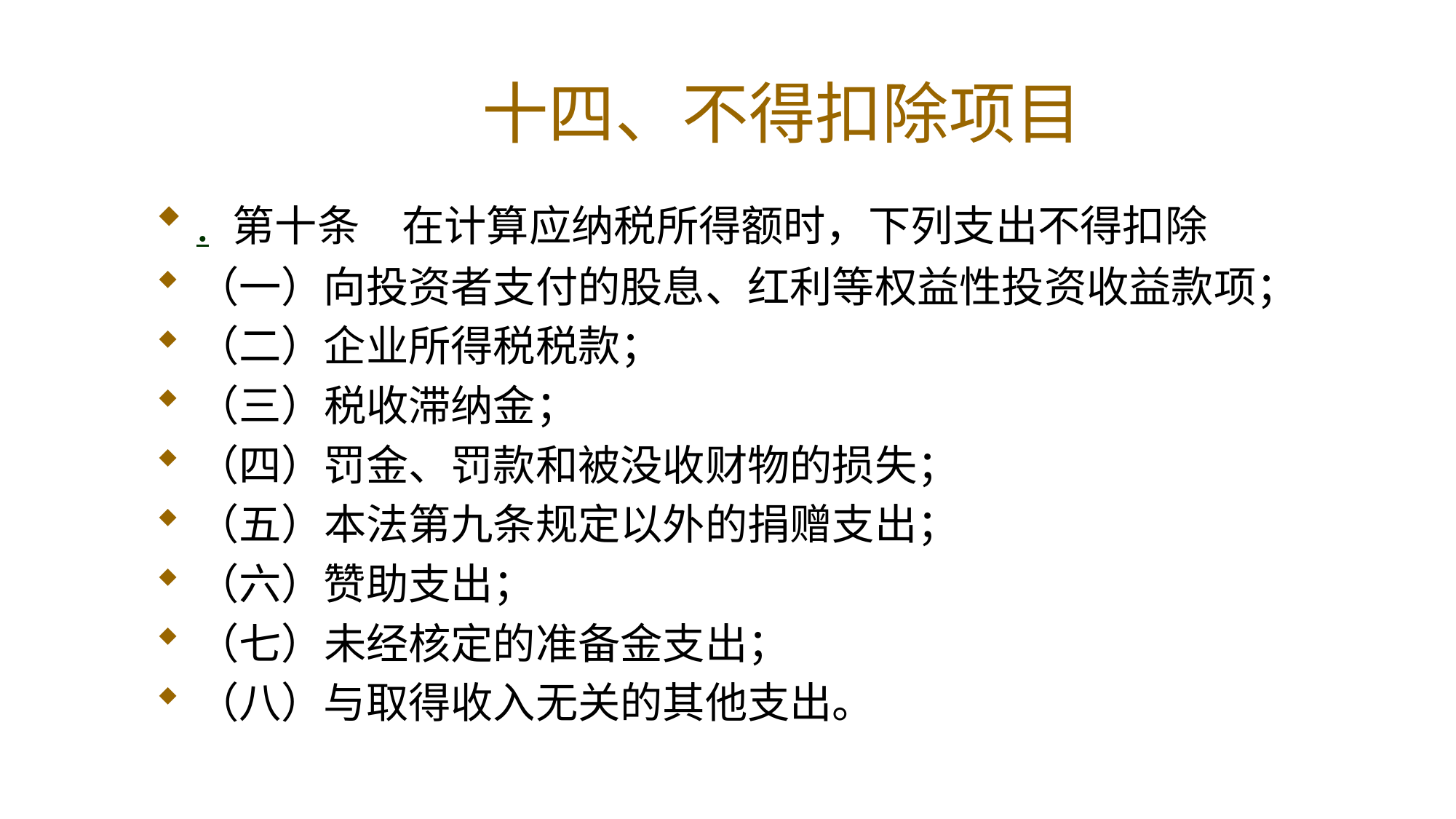

# 十四、不得扣除项目
. 第十条　在计算应纳税所得额时，下列支出不得扣除
（一）向投资者支付的股息、红利等权益性投资收益款项；
（二）企业所得税税款；
（三）税收滞纳金；
（四）罚金、罚款和被没收财物的损失；
（五）本法第九条规定以外的捐赠支出；
（六）赞助支出；
（七）未经核定的准备金支出；
（八）与取得收入无关的其他支出。